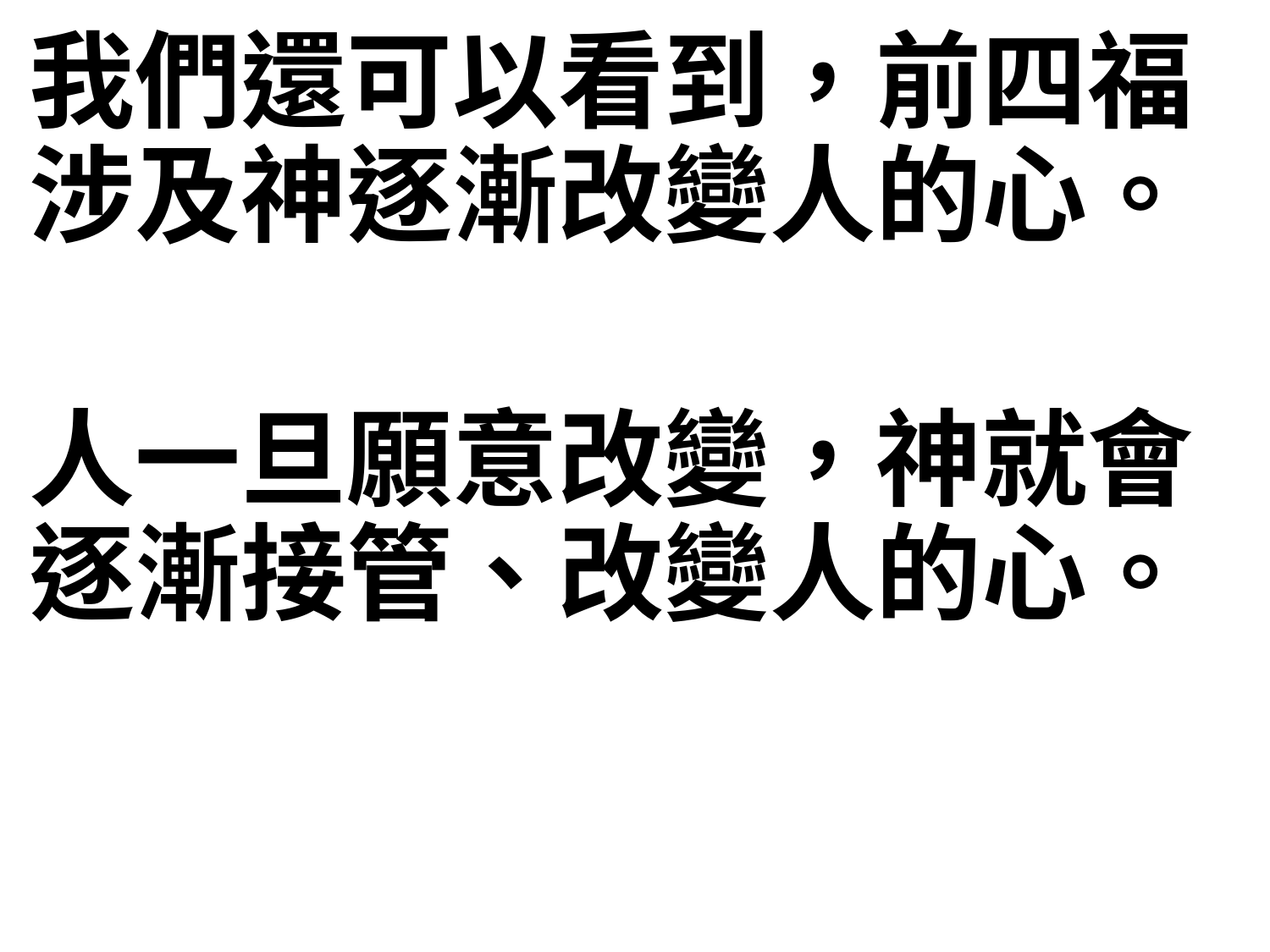

我們還可以看到，前四福涉及神逐漸改變人的心。

人一旦願意改變，神就會逐漸接管、改變人的心。